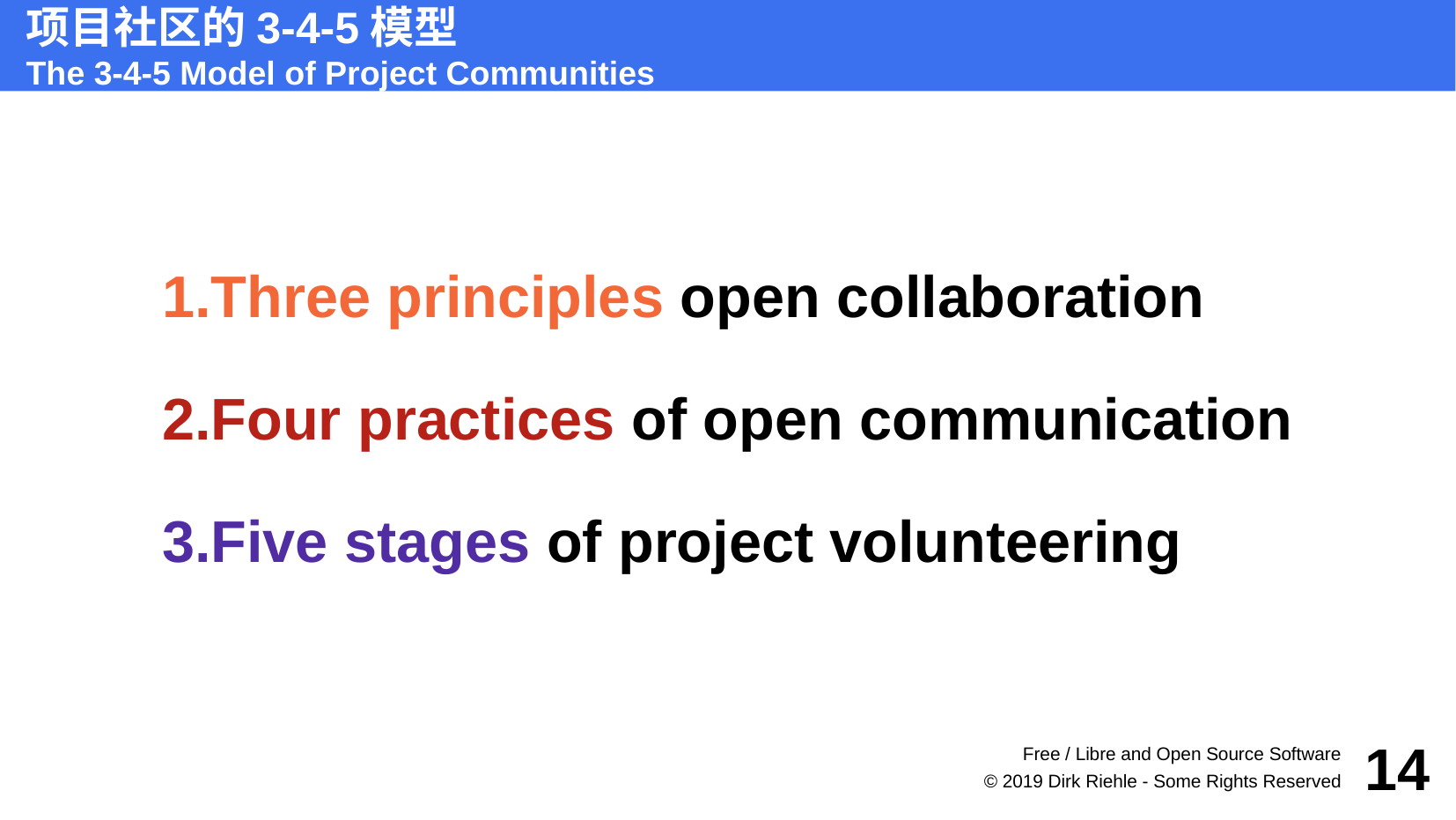

项目社区的3-4-5模型
The 3-4-5 Model of Project Communities
Three principles open collaboration
Four practices of open communication
Five stages of project volunteering
Free / Libre and Open Source Software
14
© 2019 Dirk Riehle - Some Rights Reserved